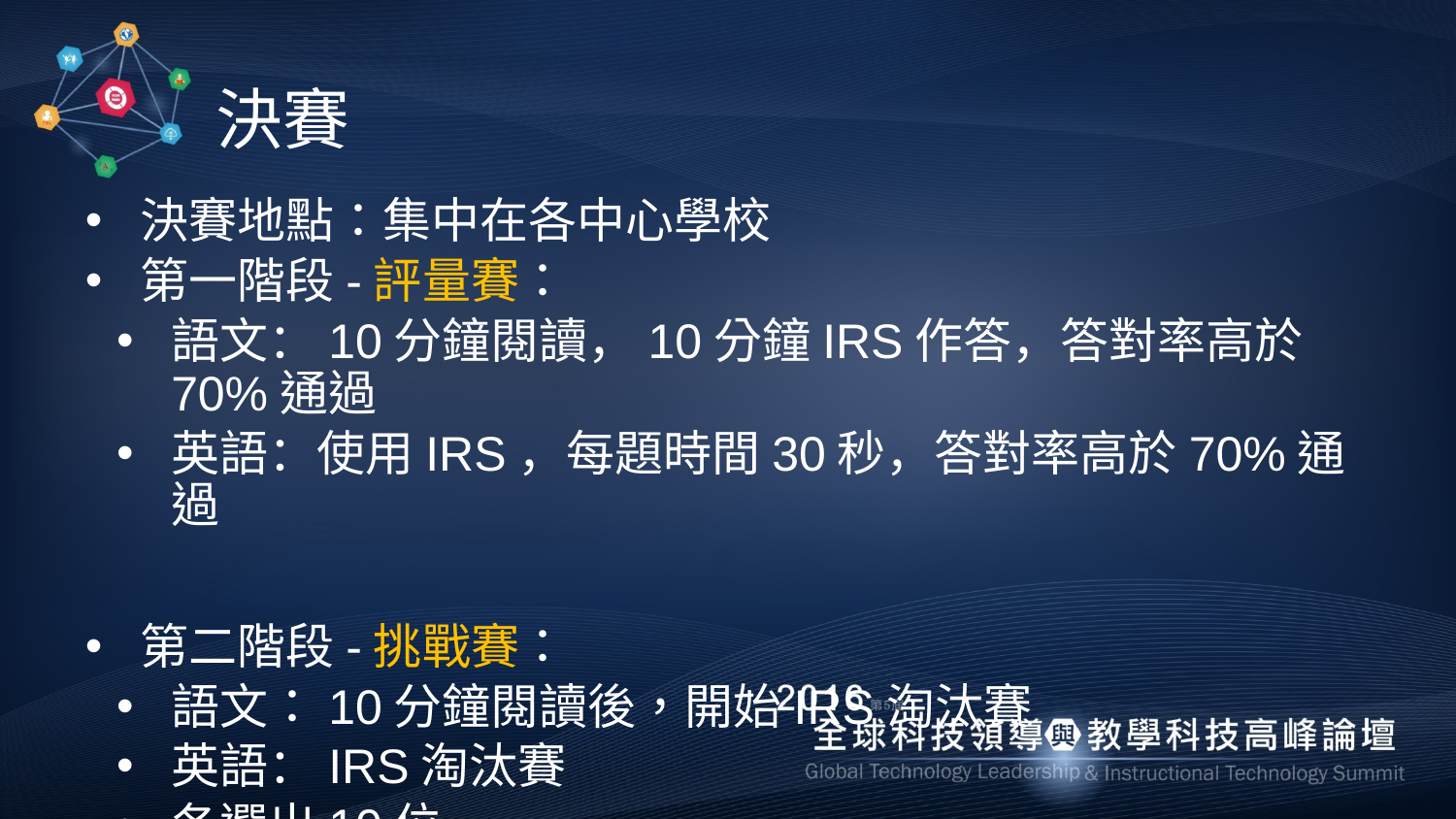

# 決賽
決賽地點：集中在各中心學校
第一階段-評量賽：
語文：10分鐘閱讀，10分鐘IRS作答，答對率高於70%通過
英語：使用IRS，每題時間30秒，答對率高於70%通過

第二階段-挑戰賽：
語文：10分鐘閱讀後，開始IRS淘汰賽
英語：IRS淘汰賽
各選出10位